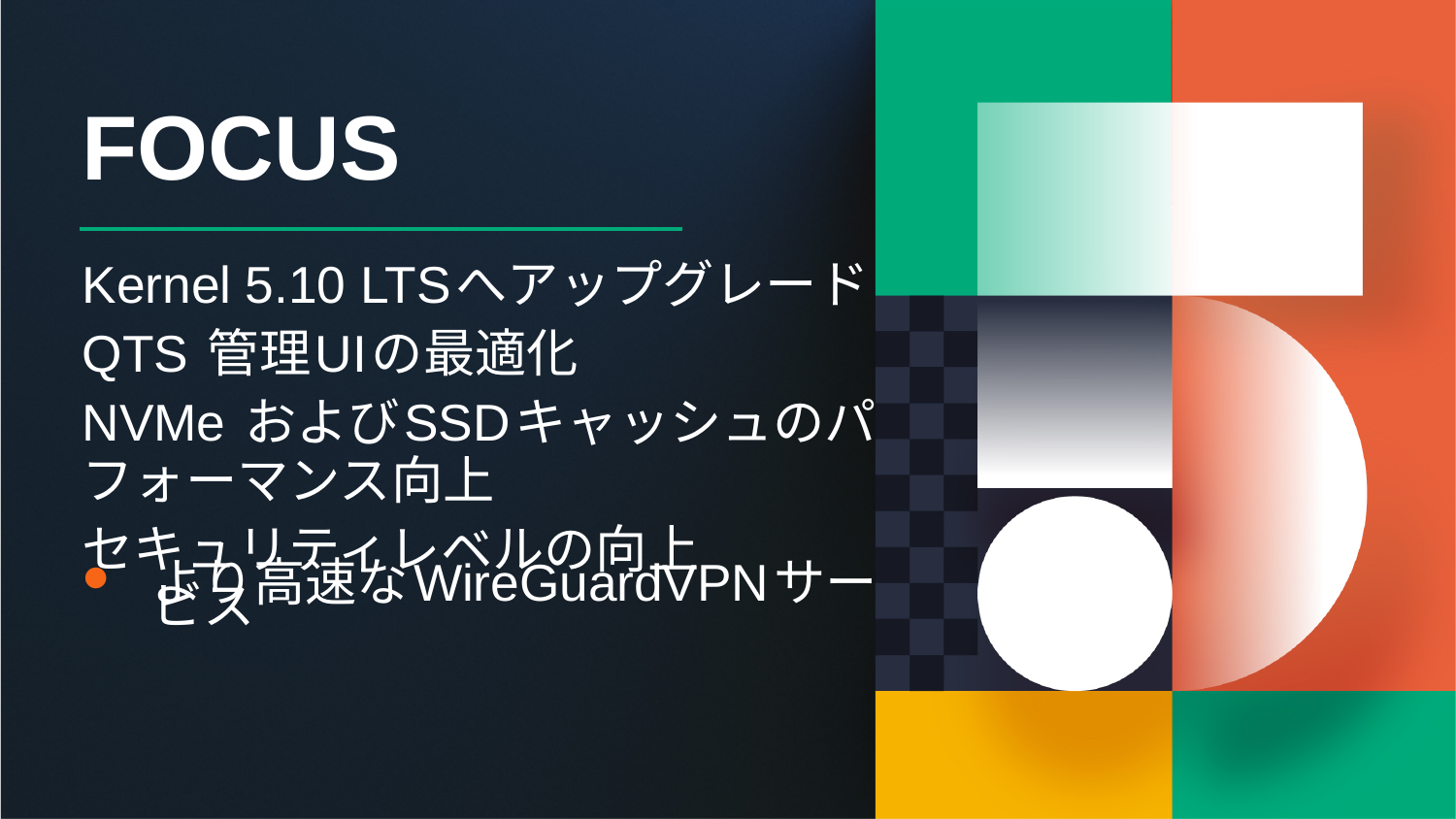

FOCUS
Kernel 5.10 LTSへアップグレード
QTS 管理UIの最適化
NVMe およびSSDキャッシュのパフォーマンス向上
セキュリティレベルの向上
より高速なWireGuardVPNサービス